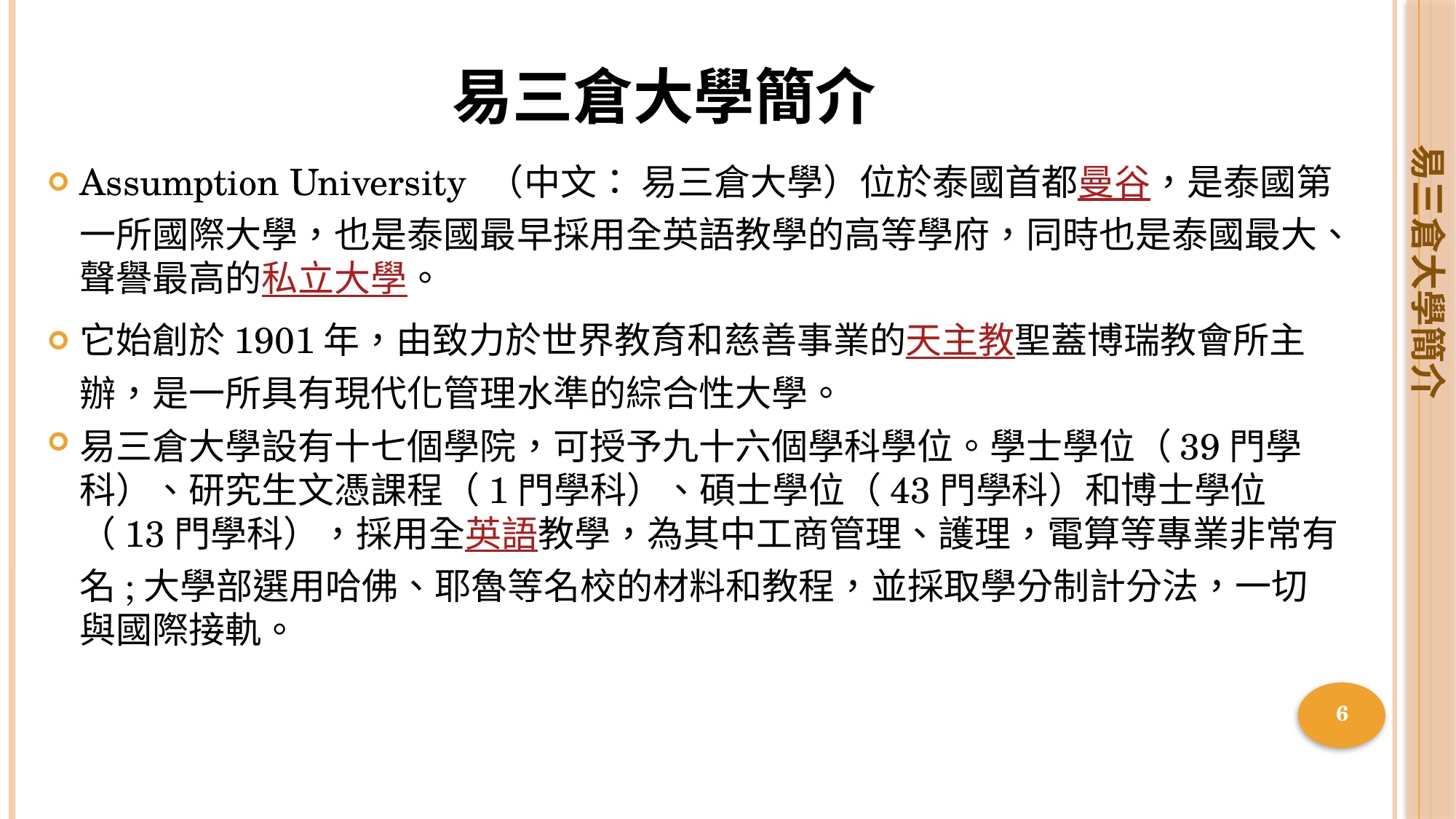

# 易三倉大學簡介
易三倉大學簡介
Assumption University （中文： 易三倉大學）位於泰國首都曼谷，是泰國第一所國際大學，也是泰國最早採用全英語教學的高等學府，同時也是泰國最大、聲譽最高的私立大學。
它始創於1901年，由致力於世界教育和慈善事業的天主教聖蓋博瑞教會所主辦，是一所具有現代化管理水準的綜合性大學。
易三倉大學設有十七個學院，可授予九十六個學科學位。學士學位（39門學科）、研究生文憑課程（1門學科）、碩士學位（43門學科）和博士學位（13門學科），採用全英語教學，為其中工商管理、護理，電算等專業非常有名;大學部選用哈佛、耶魯等名校的材料和教程，並採取學分制計分法，一切與國際接軌。
6